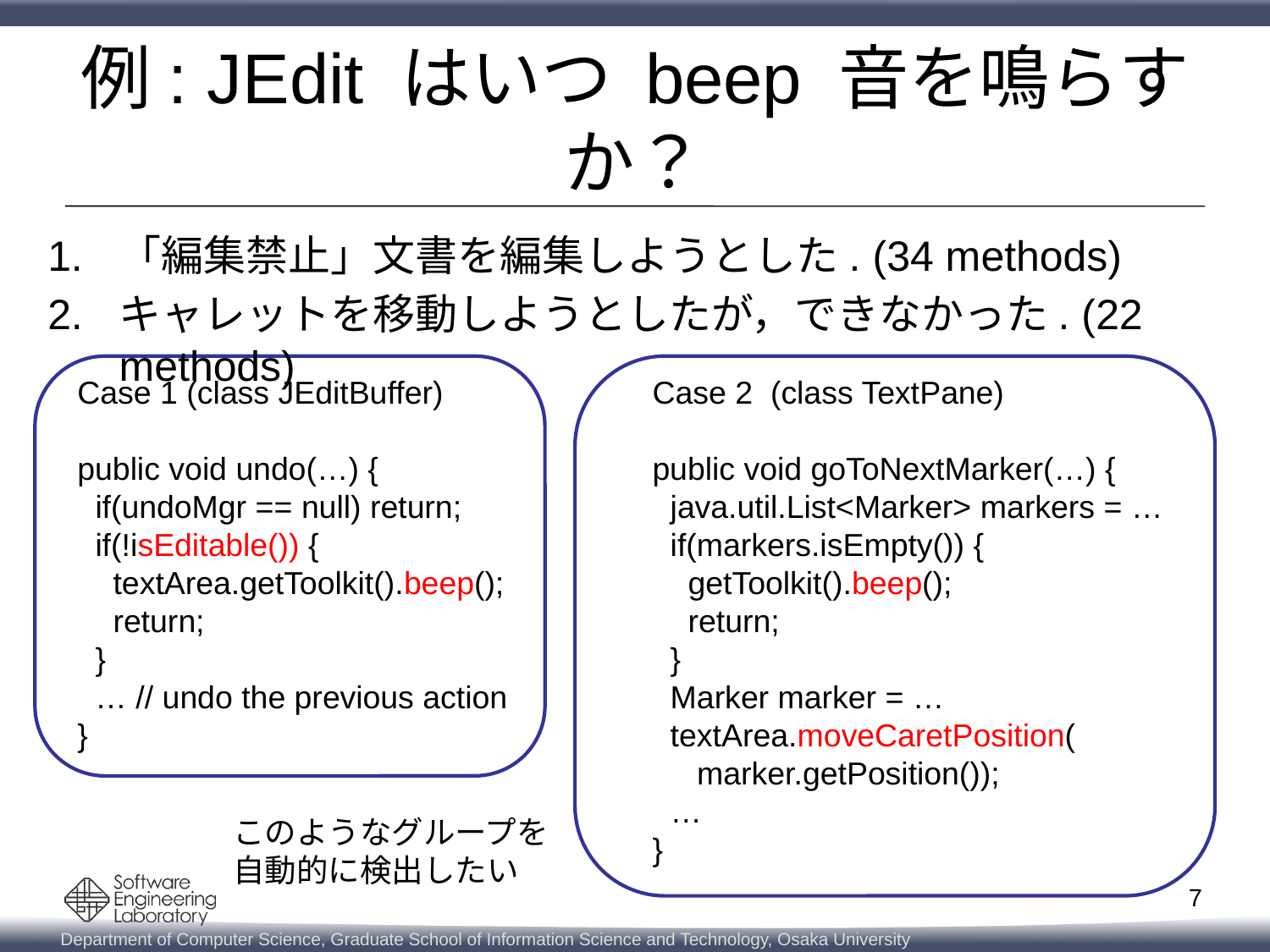

# 例: JEdit はいつ beep 音を鳴らすか？
「編集禁止」文書を編集しようとした. (34 methods)
キャレットを移動しようとしたが，できなかった. (22 methods)

Case 1 (class JEditBuffer)

public void undo(…) {
  if(undoMgr == null) return;
  if(!isEditable()) {
    textArea.getToolkit().beep();
    return;
  }
  … // undo the previous action
}
Case 2  (class TextPane)

public void goToNextMarker(…) {
  java.util.List<Marker> markers = …
  if(markers.isEmpty()) {
    getToolkit().beep();
    return;
  }
  Marker marker = …
  textArea.moveCaretPosition(
     marker.getPosition());
  …
}
このようなグループを
自動的に検出したい
7